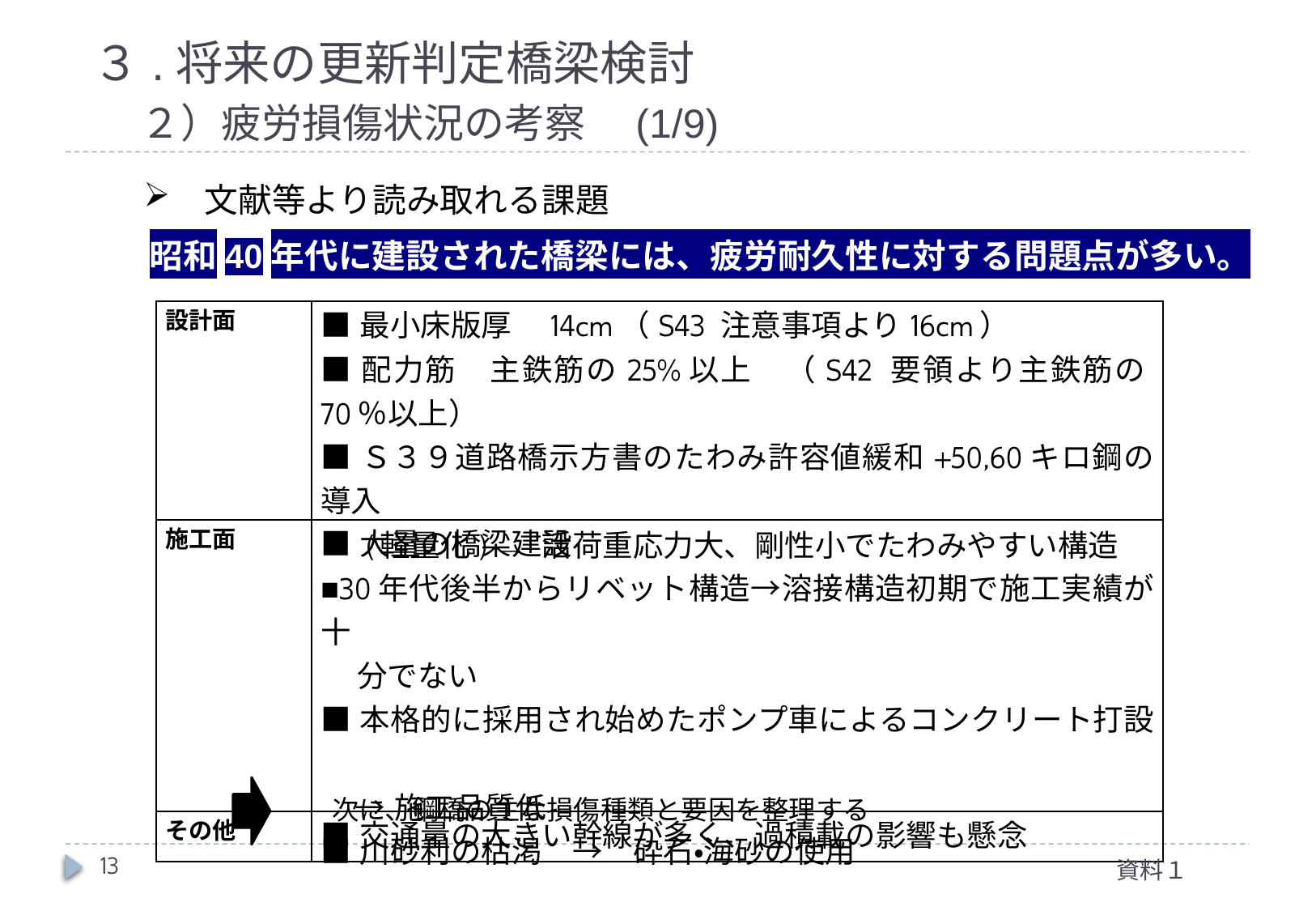

３.将来の更新判定橋梁検討
　２）疲労損傷状況の考察　(1/9)
文献等より読み取れる課題
昭和40年代に建設された橋梁には、疲労耐久性に対する問題点が多い。
| 設計面 | ■最小床版厚　14cm（S43 注意事項より16cm） ■配力筋　主鉄筋の25%以上　（S42 要領より主鉄筋の70％以上） ■Ｓ３９道路橋示方書のたわみ許容値緩和+50,60キロ鋼の導入 (軽量化) → 活荷重応力大、剛性小でたわみやすい構造 |
| --- | --- |
| 施工面 | ■大量の橋梁建設 ■30年代後半からリベット構造→溶接構造初期で施工実績が十 分でない ■本格的に採用され始めたポンプ車によるコンクリート打設　 →施工品質低 ■川砂利の枯渇　→　砕石・海砂の使用 |
| その他 | ■交通量の大きい幹線が多く、過積載の影響も懸念 |
次に、鋼橋の主な損傷種類と要因を整理する

13
資料１